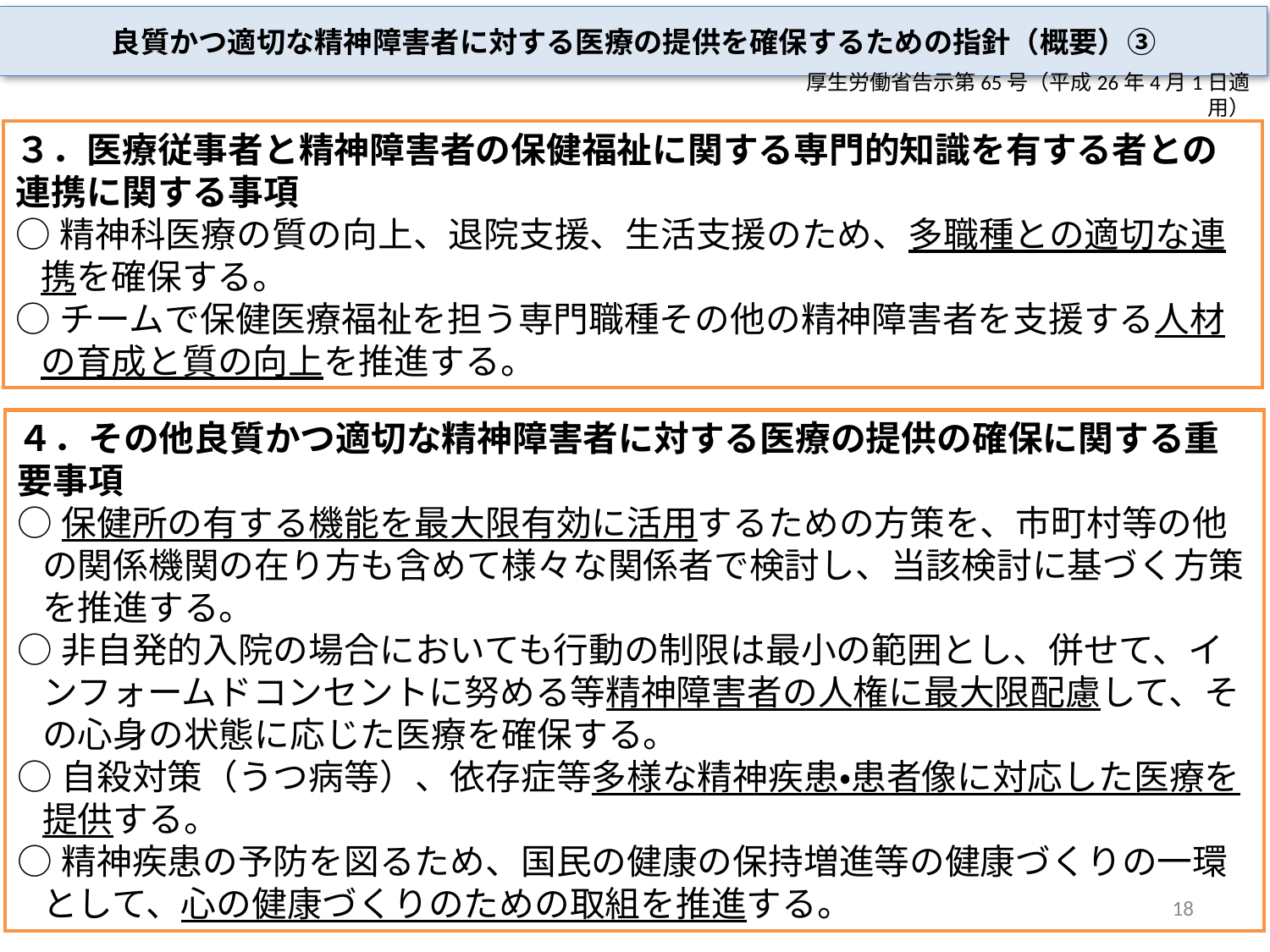

良質かつ適切な精神障害者に対する医療の提供を確保するための指針（概要）③
厚生労働省告示第65号（平成26年4月1日適用）
３．医療従事者と精神障害者の保健福祉に関する専門的知識を有する者との連携に関する事項
○精神科医療の質の向上、退院支援、生活支援のため、多職種との適切な連携を確保する。
○チームで保健医療福祉を担う専門職種その他の精神障害者を支援する人材の育成と質の向上を推進する。
４．その他良質かつ適切な精神障害者に対する医療の提供の確保に関する重要事項
○保健所の有する機能を最大限有効に活用するための方策を、市町村等の他の関係機関の在り方も含めて様々な関係者で検討し、当該検討に基づく方策を推進する。
○非自発的入院の場合においても行動の制限は最小の範囲とし、併せて、インフォームドコンセントに努める等精神障害者の人権に最大限配慮して、その心身の状態に応じた医療を確保する。
○自殺対策（うつ病等）、依存症等多様な精神疾患・患者像に対応した医療を提供する。
○精神疾患の予防を図るため、国民の健康の保持増進等の健康づくりの一環として、心の健康づくりのための取組を推進する。
18